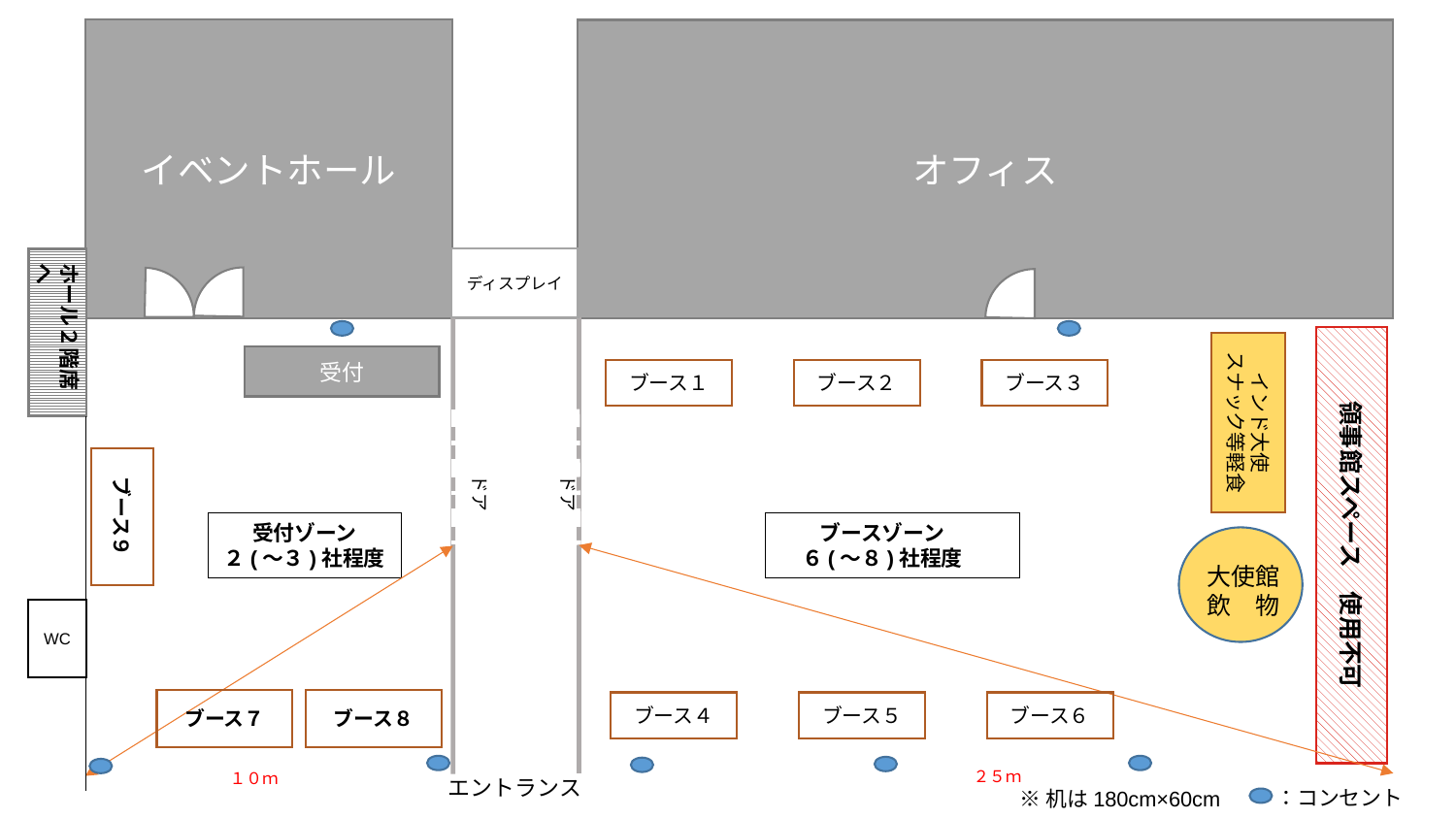

イベントホール
オフィス
ディスプレイ
ホール２階席へ
受付

ディスプレイ

領事館スペース　使用不可
インド大使
スナック等軽食
受付
ブース１
ブース２
ブース３

ブース９
ドア
ドア
受付ゾーン
２(～３)社程度
ブースゾーン
６(～８)社程度

大使館
飲　物
WC
ブース７
ブース８
ブース４
ブース５
ブース６

２５ｍ

１０ｍ
エントランス
　：コンセント
※机は180cm×60cm